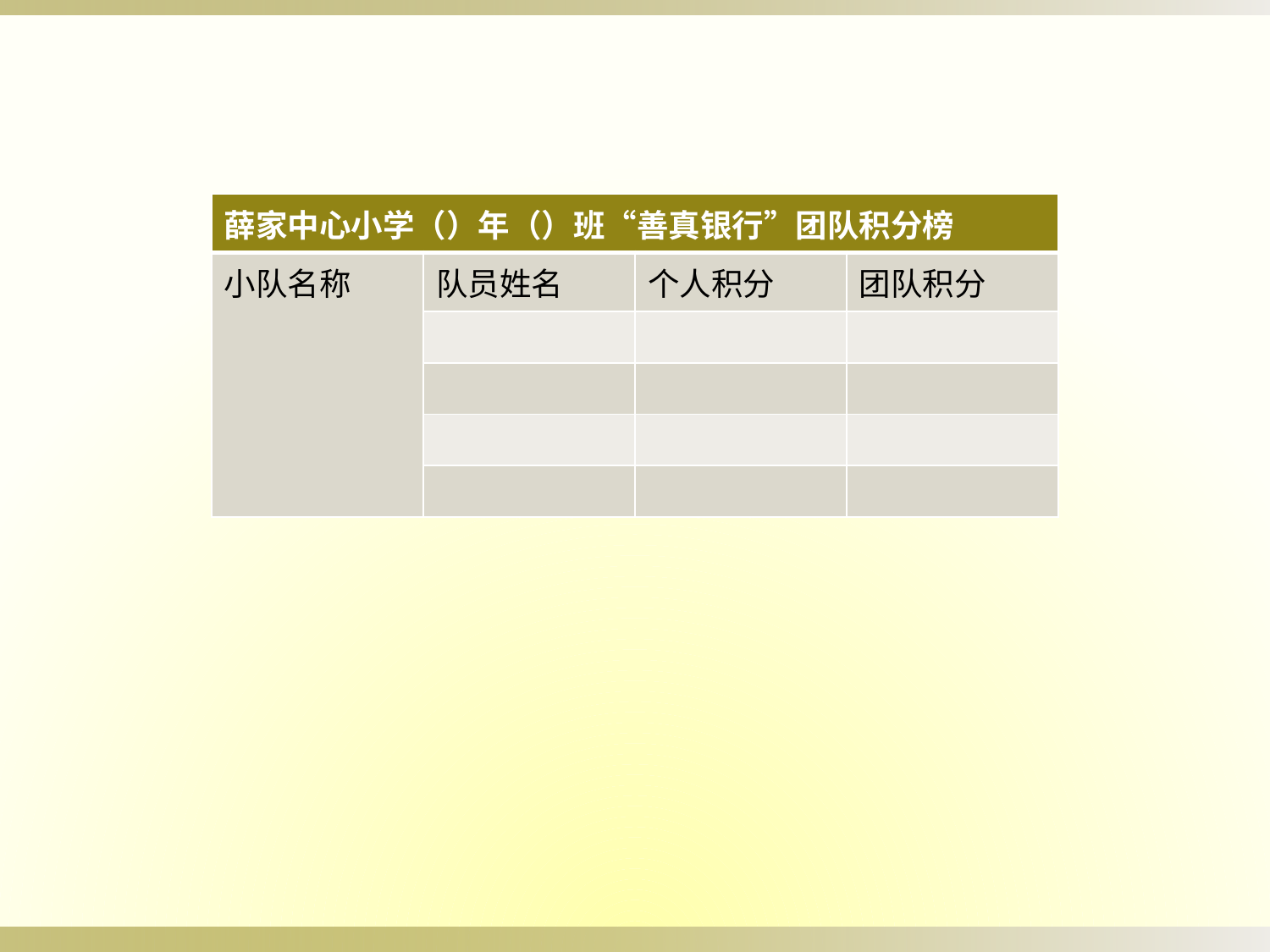

| 薛家中心小学（）年（）班“善真银行”团队积分榜 |  |  |  |
| --- | --- | --- | --- |
| 小队名称 | 队员姓名 | 个人积分 | 团队积分 |
|  |  |  |  |
|  |  |  |  |
|  |  |  |  |
|  |  |  |  |